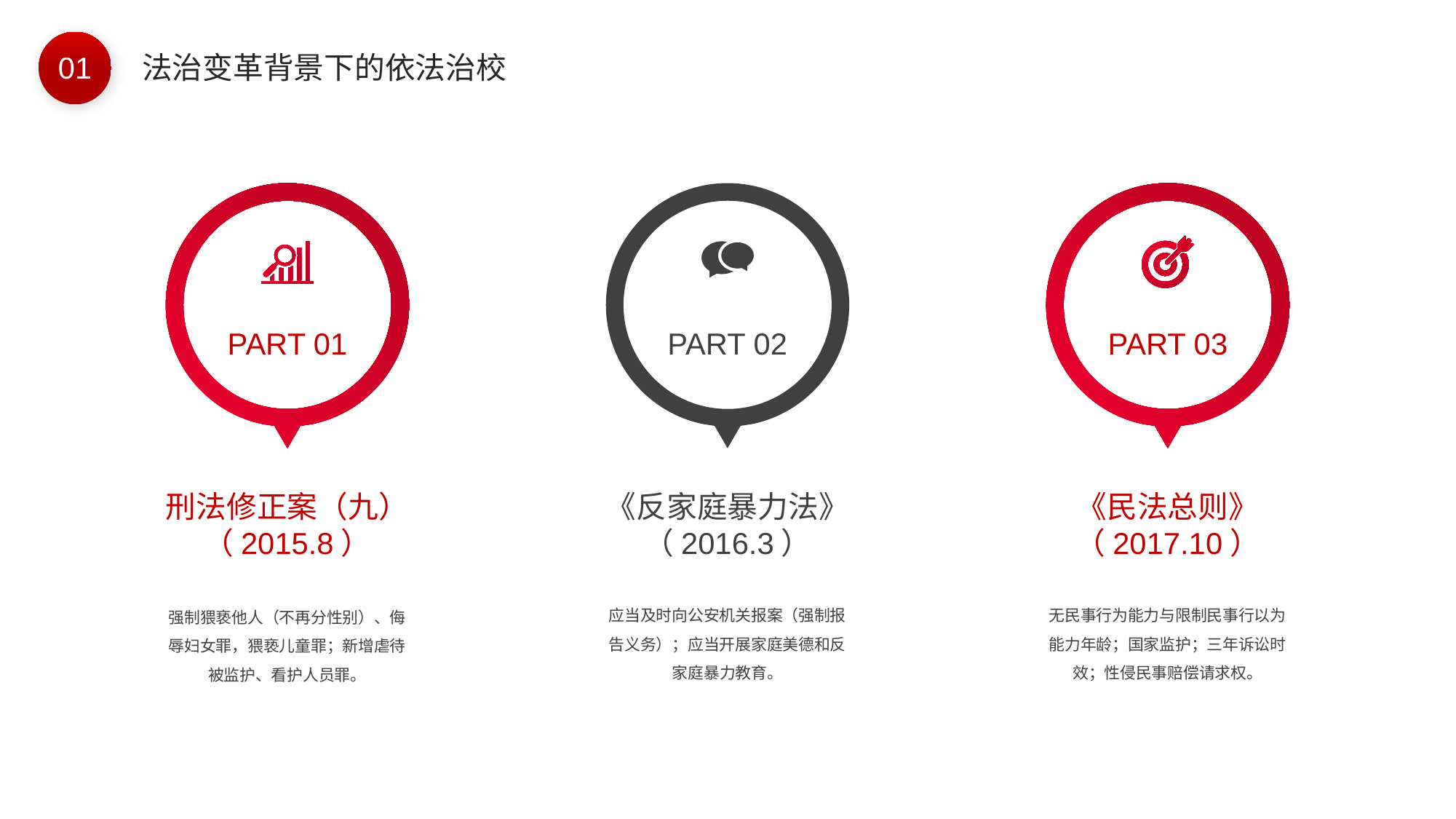

BY YUSHEN

01
法治变革背景下的依法治校

PART 03
《民法总则》
（2017.10）
无民事行为能力与限制民事行以为能力年龄；国家监护；三年诉讼时效；性侵民事赔偿请求权。

PART 02
《反家庭暴力法》（2016.3）
应当及时向公安机关报案（强制报告义务）；应当开展家庭美德和反家庭暴力教育。

PART 01
刑法修正案（九）
（2015.8）
强制猥亵他人（不再分性别）、侮辱妇女罪，猥亵儿童罪；新增虐待被监护、看护人员罪。